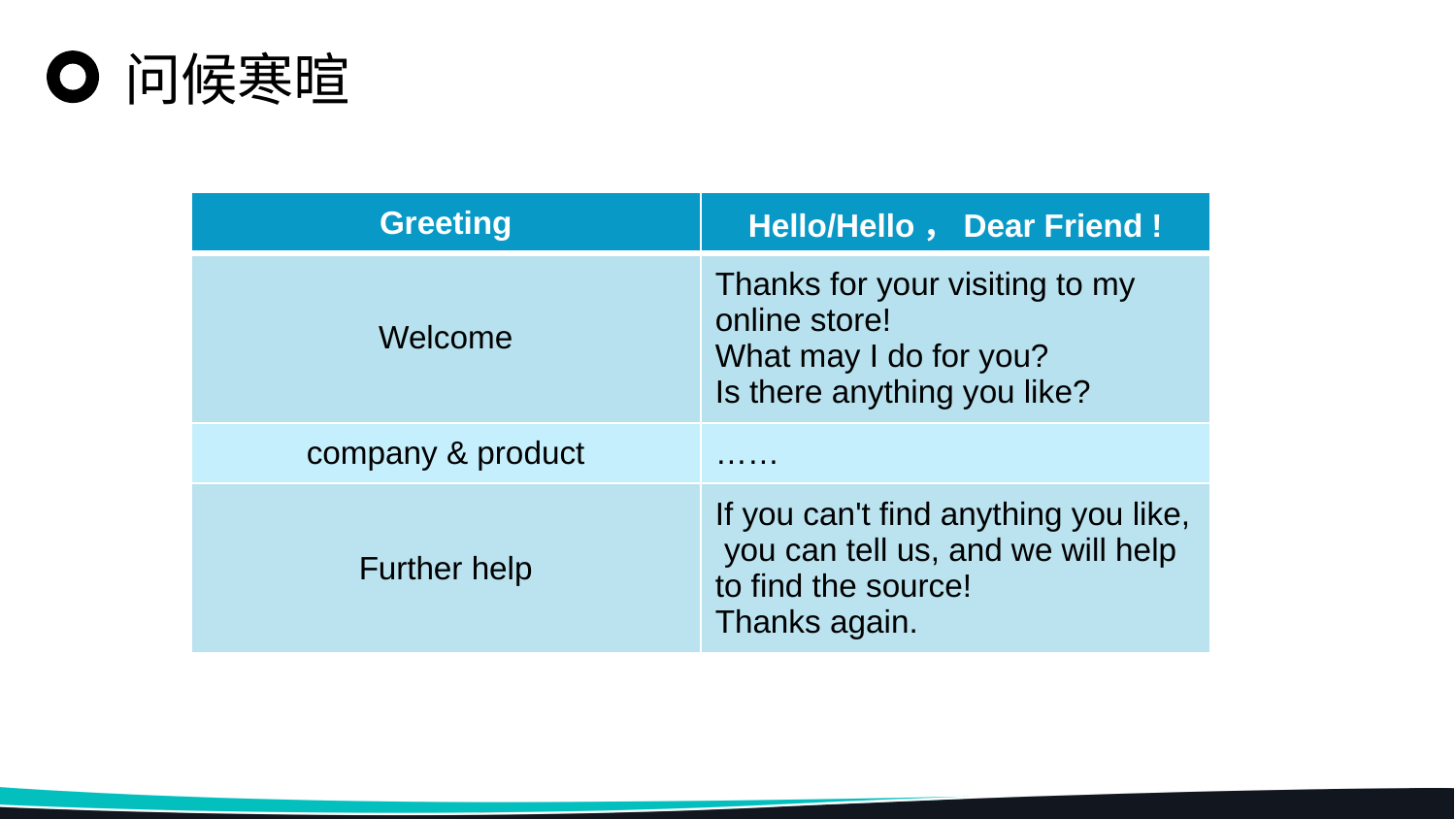

问候寒暄
| Greeting | Hello/Hello，Dear Friend ! |
| --- | --- |
| Welcome | Thanks for your visiting to my online store! What may I do for you? Is there anything you like? |
| company & product | …… |
| Further help | If you can't find anything you like, you can tell us, and we will help to find the source! Thanks again. |